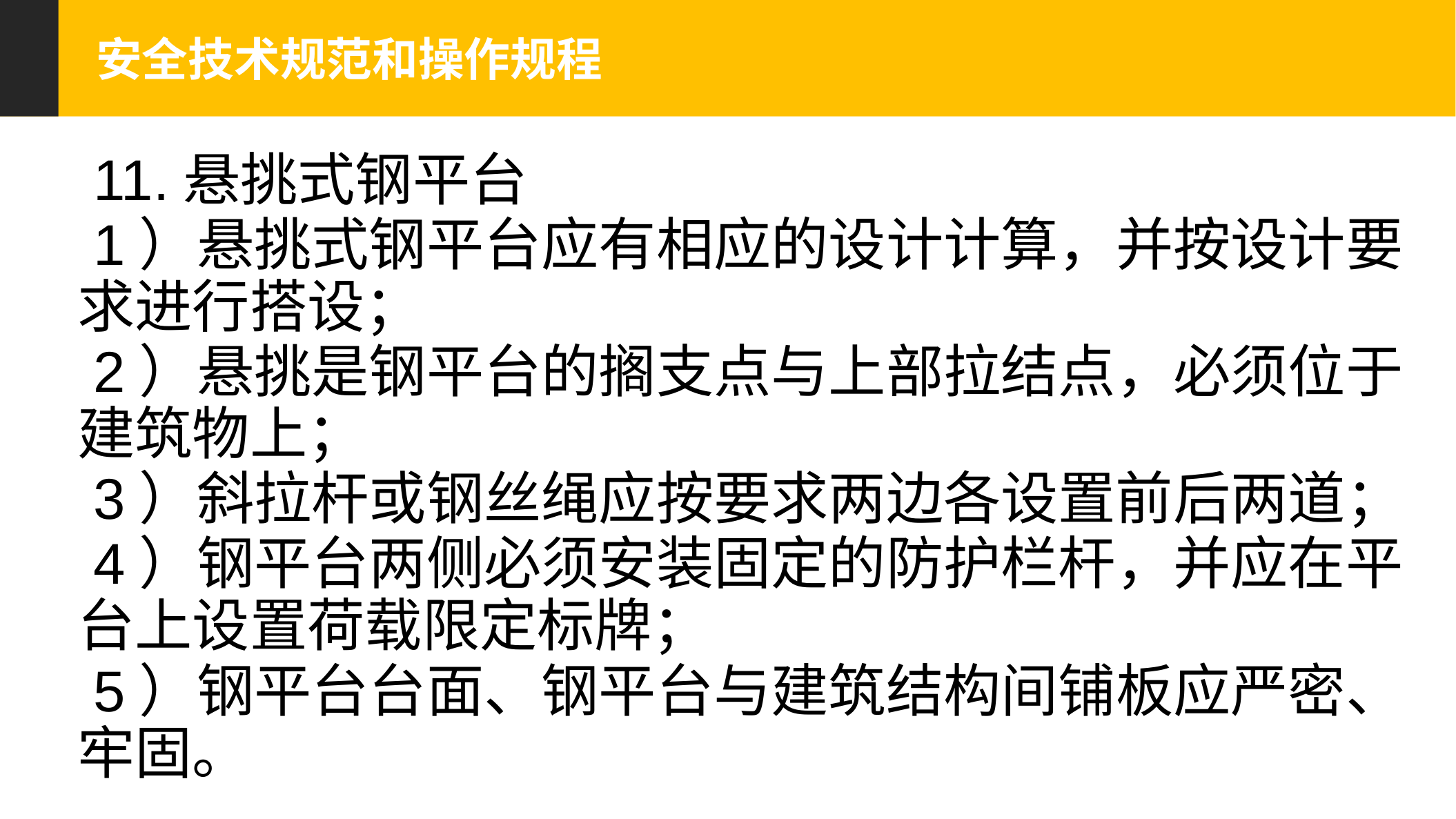

安全技术规范和操作规程
 11.悬挑式钢平台
 1）悬挑式钢平台应有相应的设计计算，并按设计要求进行搭设；
 2）悬挑是钢平台的搁支点与上部拉结点，必须位于建筑物上；
 3）斜拉杆或钢丝绳应按要求两边各设置前后两道；
 4）钢平台两侧必须安装固定的防护栏杆，并应在平台上设置荷载限定标牌；
 5）钢平台台面、钢平台与建筑结构间铺板应严密、牢固。